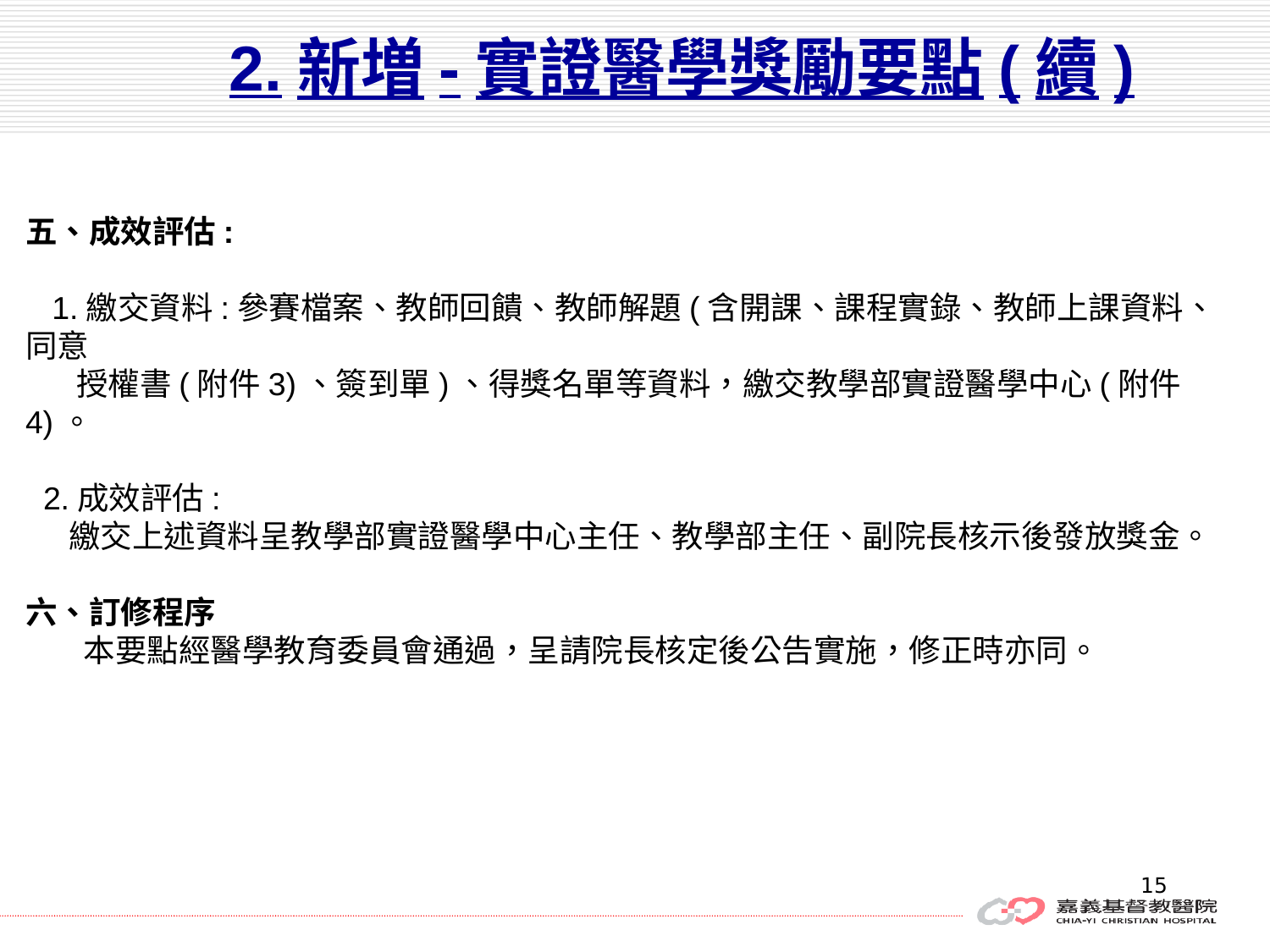

2.新増-實證醫學獎勵要點(續)
五、成效評估:

   1.繳交資料:參賽檔案、教師回饋、教師解題(含開課、課程實錄、教師上課資料、同意
      授權書(附件3)、簽到單)、得獎名單等資料，繳交教學部實證醫學中心(附件4)。

  2.成效評估:
     繳交上述資料呈教學部實證醫學中心主任、教學部主任、副院長核示後發放獎金。

六、訂修程序
       本要點經醫學教育委員會通過，呈請院長核定後公告實施，修正時亦同。

15